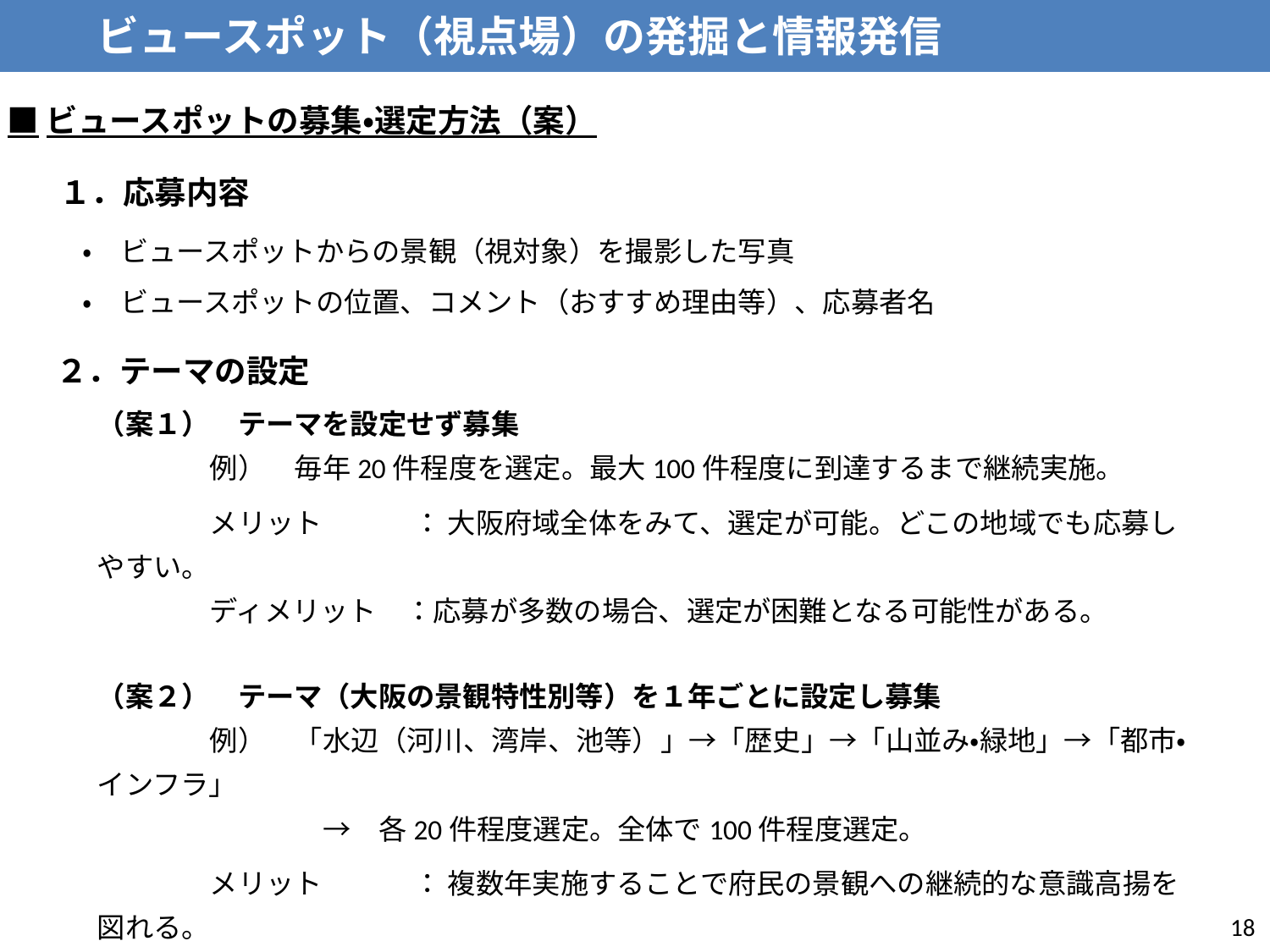

ビュースポット（視点場）の発掘と情報発信
■ビュースポットの募集・選定方法（案）
１．応募内容
・　ビュースポットからの景観（視対象）を撮影した写真
・　ビュースポットの位置、コメント（おすすめ理由等）、応募者名
２．テーマの設定
（案１）　テーマを設定せず募集
　　　　例）　毎年20件程度を選定。最大100件程度に到達するまで継続実施。
　　　　メリット　　　 ： 大阪府域全体をみて、選定が可能。どこの地域でも応募しやすい。
　　　　ディメリット　：応募が多数の場合、選定が困難となる可能性がある。

（案２）　テーマ（大阪の景観特性別等）を１年ごとに設定し募集
　　　　例）　「水辺（河川、湾岸、池等）」→「歴史」→「山並み・緑地」→「都市・インフラ」
　　　　　　　　→　各20件程度選定。全体で100件程度選定。
　　　　メリット　　 　： 複数年実施することで府民の景観への継続的な意識高揚を図れる。
　　　　　　　　　　　　　視対象が限定されているので、応募がしやすい。
　　　　ディメリット　： 各景観特性を横断的に評価することが困難
　　　　　　　　　　　　　応募が少ない可能性がある。
18